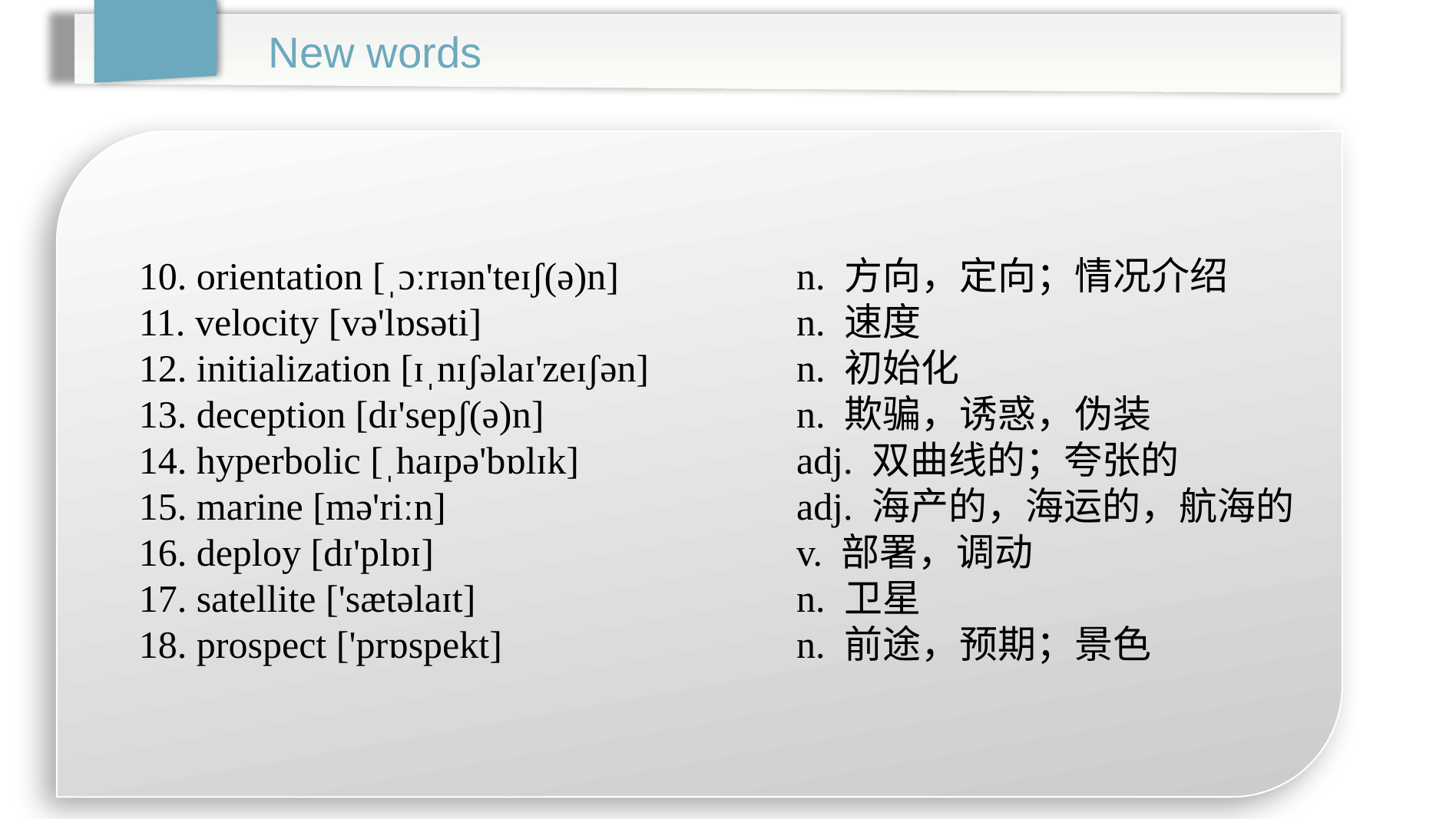

New words

10. orientation [ˌɔːrɪən'teɪʃ(ə)n]		n. 方向，定向；情况介绍
11. velocity [və'lɒsəti]			n. 速度
12. initialization [ɪˌnɪʃəlaɪ'zeɪʃən]		n. 初始化
13. deception [dɪ'sepʃ(ə)n]			n. 欺骗，诱惑，伪装
14. hyperbolic [ˌhaɪpə'bɒlɪk]		adj. 双曲线的；夸张的
15. marine [mə'riːn]				adj. 海产的，海运的，航海的
16. deploy [dɪ'plɒɪ]				v. 部署，调动
17. satellite ['sætəlaɪt]			n. 卫星
18. prospect ['prɒspekt]			n. 前途，预期；景色